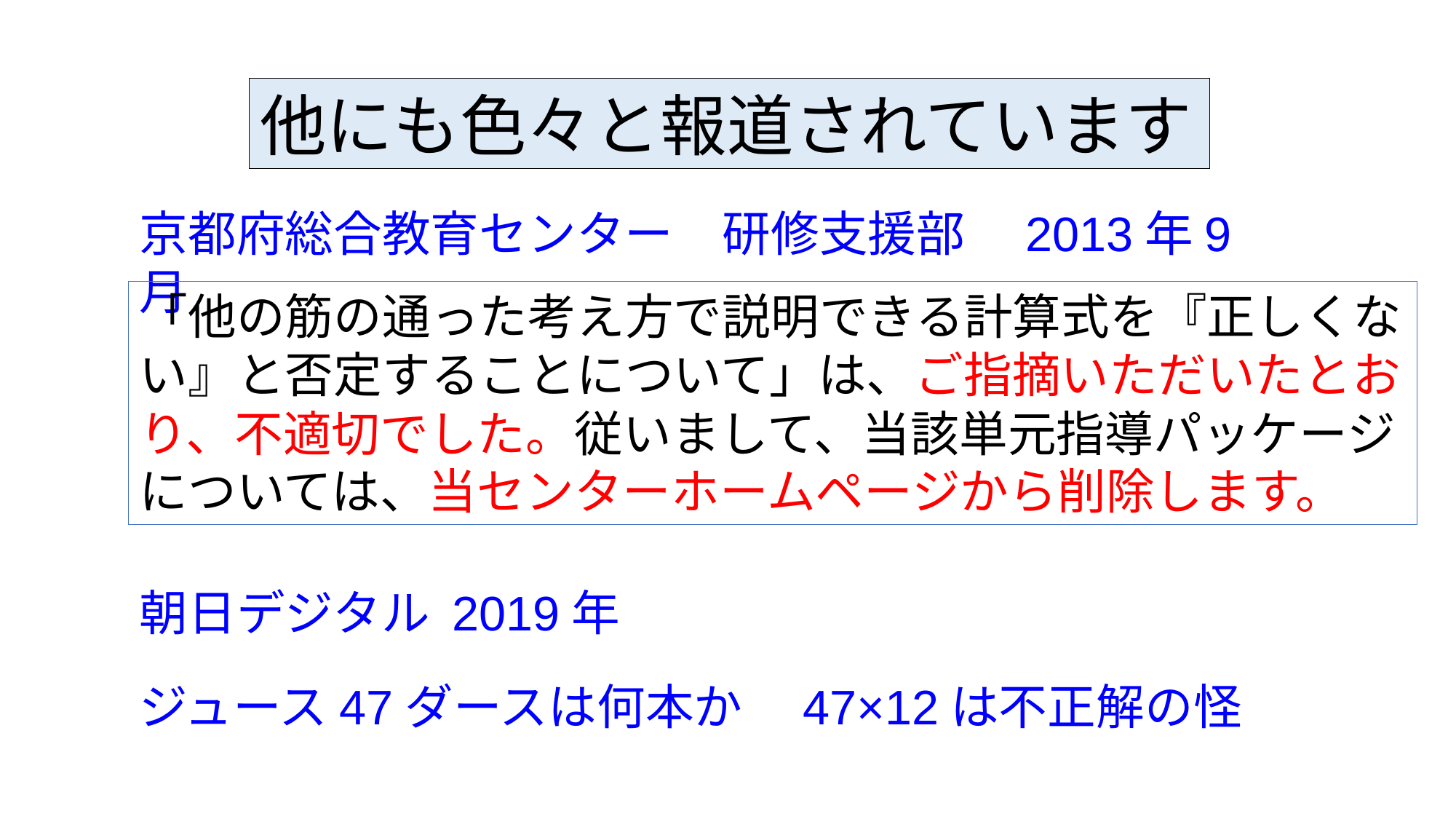

他にも色々と報道されています
京都府総合教育センター　研修支援部　2013年9月
「他の筋の通った考え方で説明できる計算式を『正しくない』と否定することについて」は、ご指摘いただいたとおり、不適切でした。従いまして、当該単元指導パッケージについては、当センターホームページから削除します。
朝日デジタル 2019年
ジュース47ダースは何本か　47×12は不正解の怪